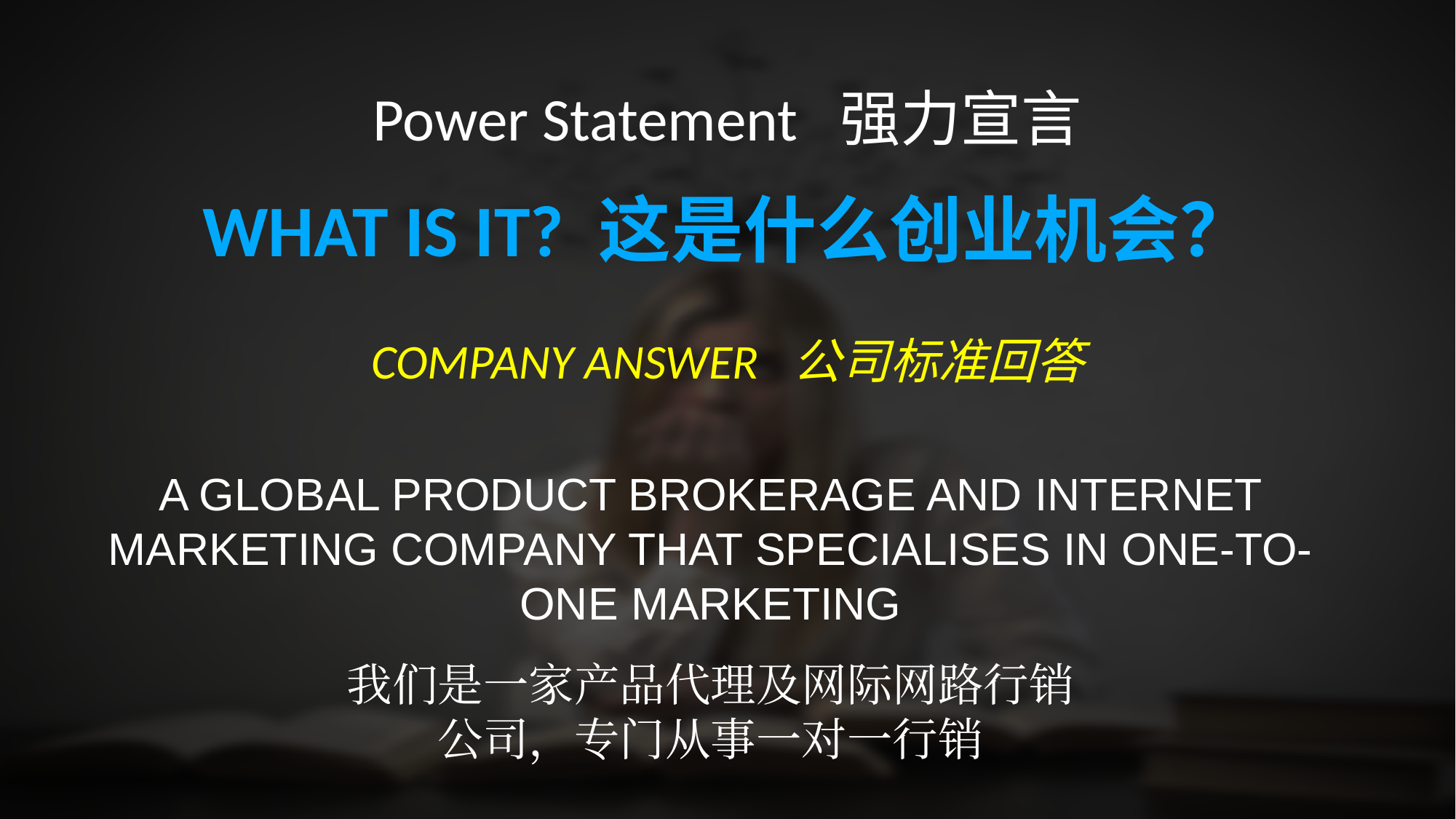

Power Statement  强力宣言
WHAT IS IT? 这是什么创业机会？
COMPANY ANSWER  公司标准回答
A GLOBAL PRODUCT BROKERAGE AND INTERNET MARKETING COMPANY THAT SPECIALISES IN ONE-TO-ONE MARKETING

我们是一家产品代理及网际网路行销
公司，专门从事一对一行销